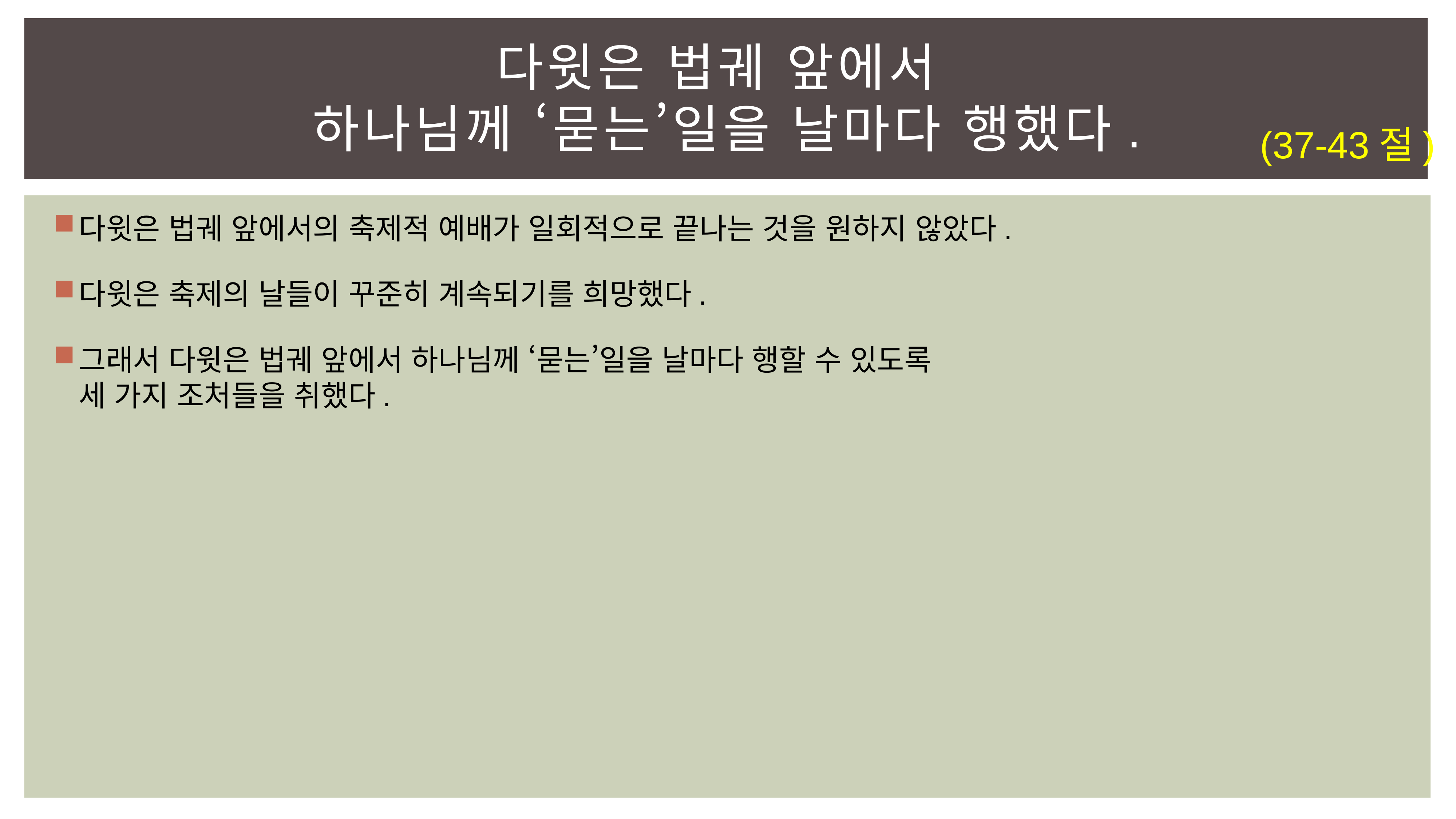

# 다윗은 법궤 앞에서 하나님께 ‘묻는’일을 날마다 행했다.

(37-43절)

다윗은 법궤 앞에서의 축제적 예배가 일회적으로 끝나는 것을 원하지 않았다.
다윗은 축제의 날들이 꾸준히 계속되기를 희망했다.
그래서 다윗은 법궤 앞에서 하나님께 ‘묻는’일을 날마다 행할 수 있도록
세 가지 조처들을 취했다.